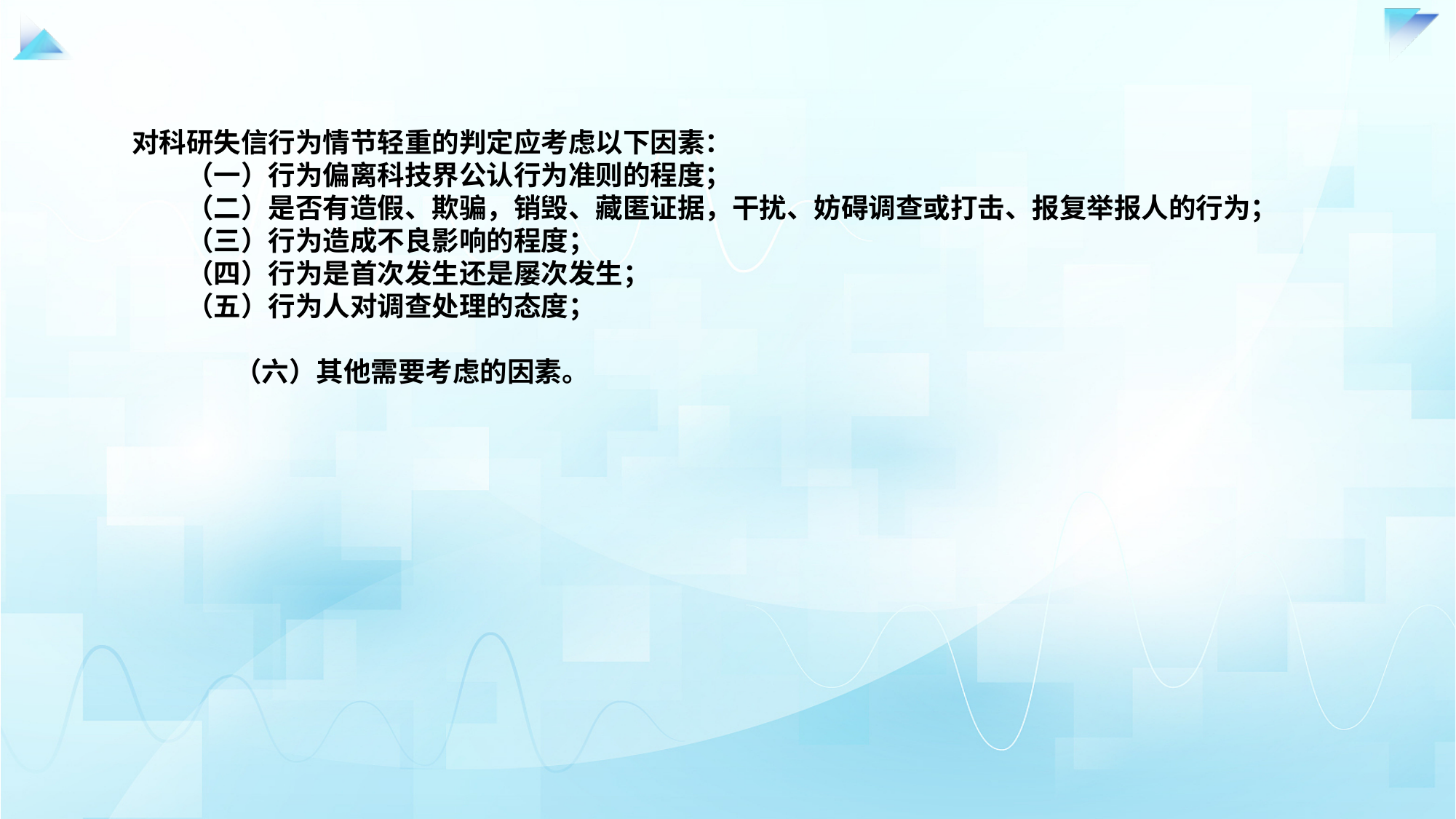

对科研失信行为情节轻重的判定应考虑以下因素：　　（一）行为偏离科技界公认行为准则的程度；　　（二）是否有造假、欺骗，销毁、藏匿证据，干扰、妨碍调查或打击、报复举报人的行为；　　（三）行为造成不良影响的程度；　　（四）行为是首次发生还是屡次发生；　　（五）行为人对调查处理的态度；　　（六）其他需要考虑的因素。